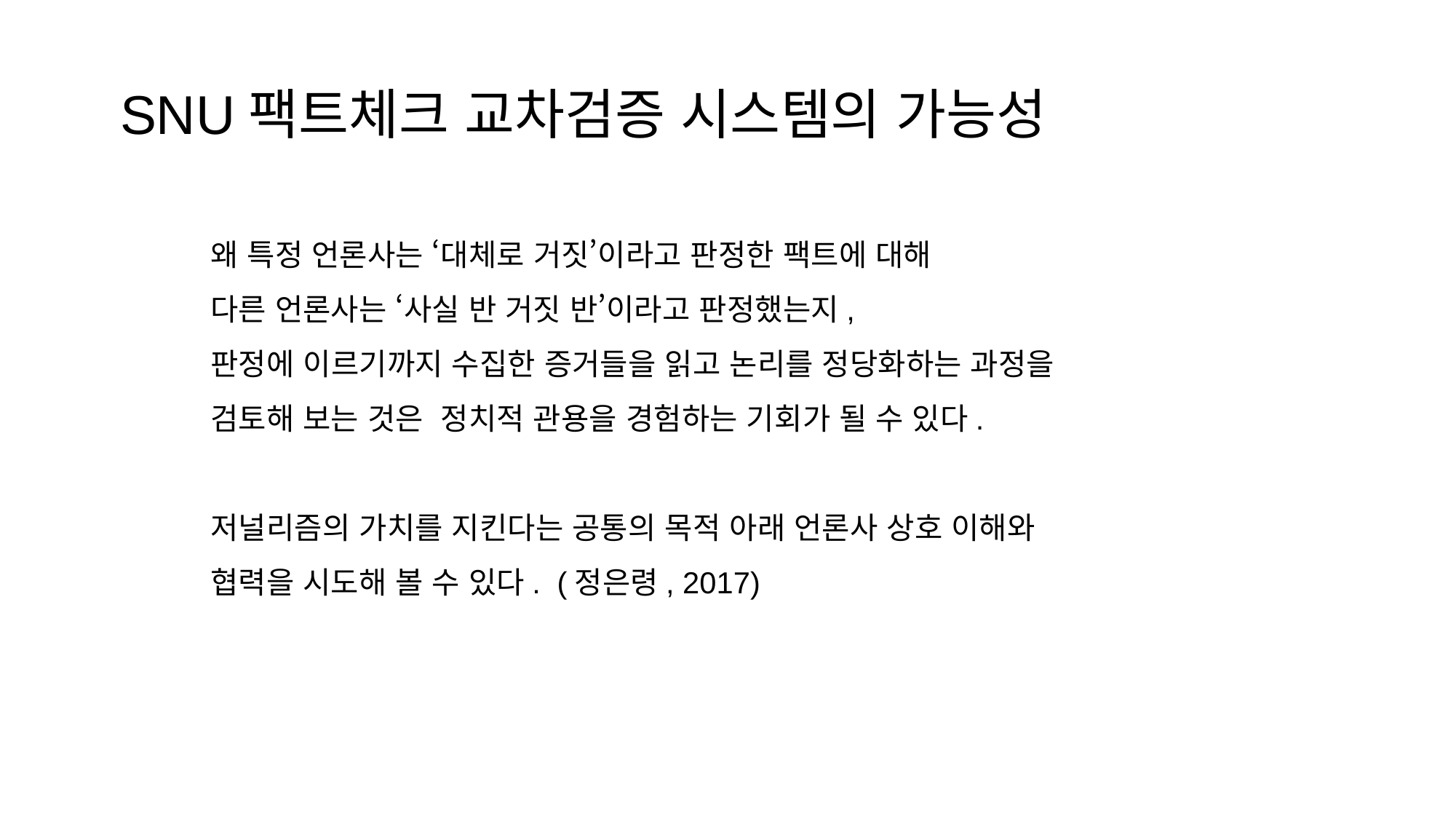

SNU팩트체크 교차검증 시스템의 가능성
왜 특정 언론사는 ‘대체로 거짓’이라고 판정한 팩트에 대해
다른 언론사는 ‘사실 반 거짓 반’이라고 판정했는지,
판정에 이르기까지 수집한 증거들을 읽고 논리를 정당화하는 과정을 검토해 보는 것은  정치적 관용을 경험하는 기회가 될 수 있다.

저널리즘의 가치를 지킨다는 공통의 목적 아래 언론사 상호 이해와 협력을 시도해 볼 수 있다.  (정은령, 2017)